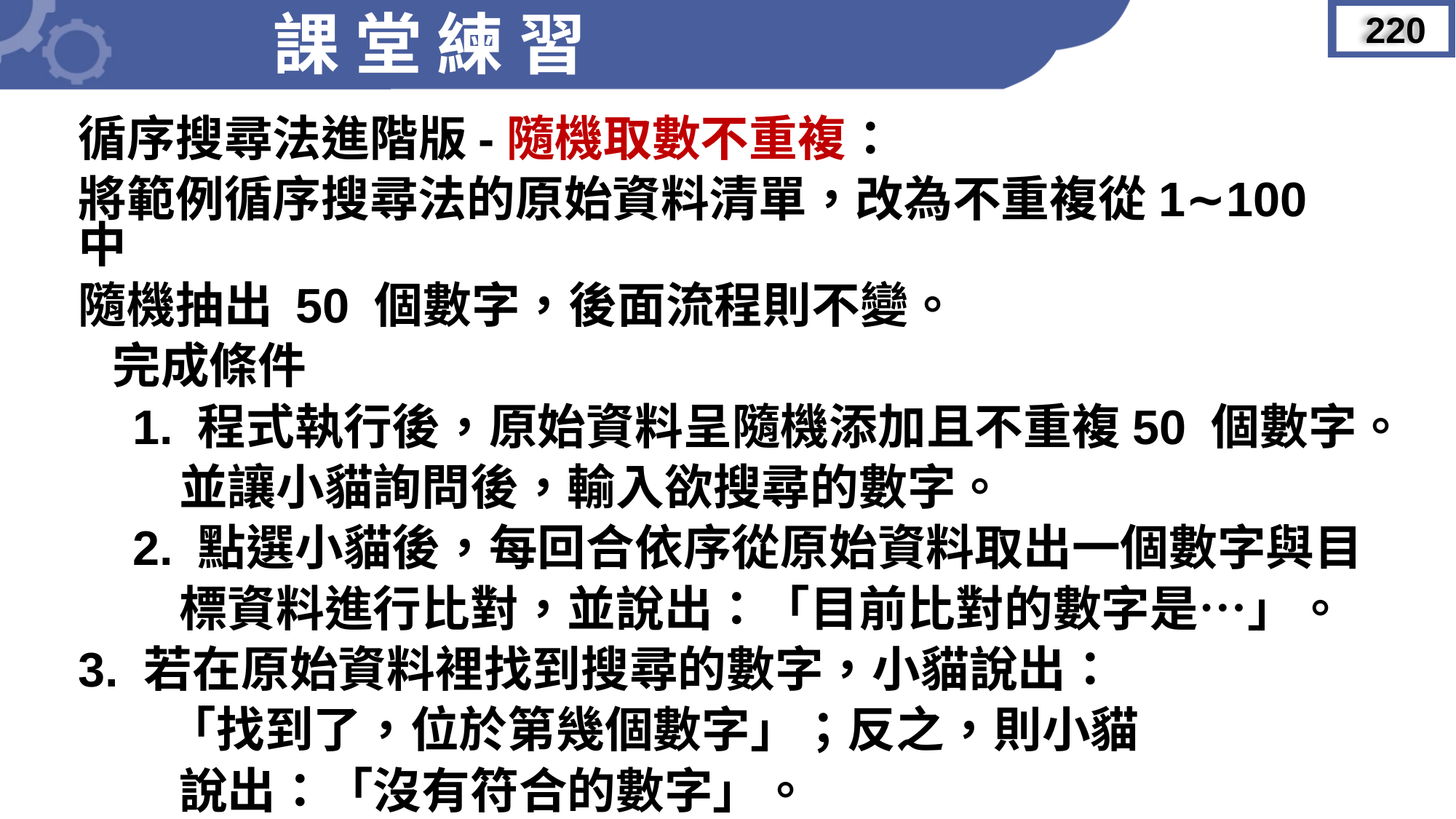

課 堂 練 習
220

循序搜尋法進階版-隨機取數不重複：
將範例循序搜尋法的原始資料清單，改為不重複從1∼100 中
隨機抽出 50 個數字，後面流程則不變。
  完成條件
    1. 程式執行後，原始資料呈隨機添加且不重複50 個數字。
        並讓小貓詢問後，輸入欲搜尋的數字。
    2. 點選小貓後，每回合依序從原始資料取出一個數字與目
        標資料進行比對，並說出：「目前比對的數字是…」。
3. 若在原始資料裡找到搜尋的數字，小貓說出：
       「找到了，位於第幾個數字」；反之，則小貓
        說出：「沒有符合的數字」。